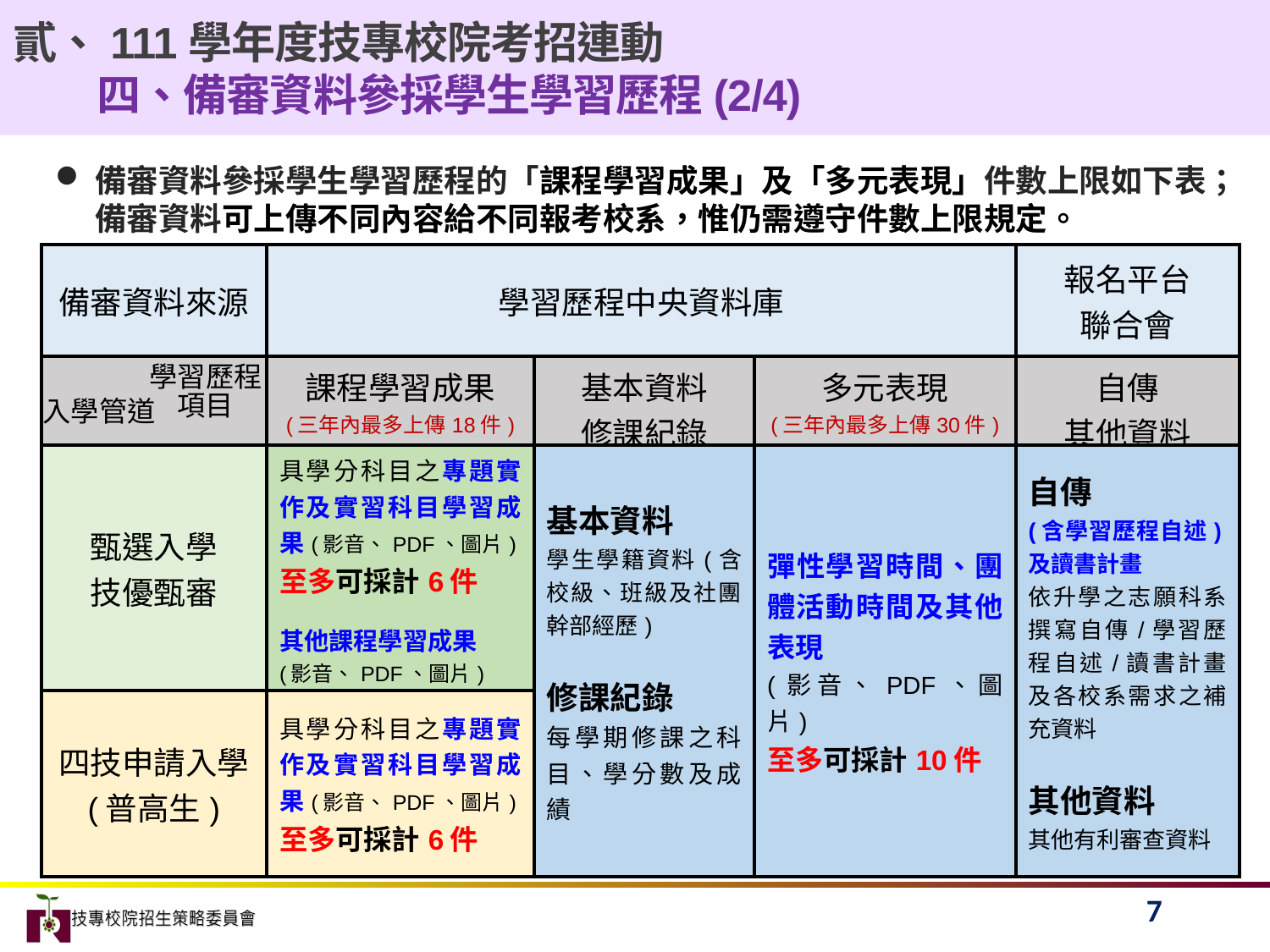

貳、111學年度技專校院考招連動
        四、備審資料參採學生學習歷程(2/4)
備審資料參採學生學習歷程的「課程學習成果」及「多元表現」件數上限如下表；備審資料可上傳不同內容給不同報考校系，惟仍需遵守件數上限規定。

| 備審資料來源 | 學習歷程中央資料庫 |  |  | 報名平台 聯合會 |
| --- | --- | --- | --- | --- |
|  | 課程學習成果 (三年內最多上傳18件) | 基本資料 修課紀錄 | 多元表現 (三年內最多上傳30件) | 自傳 其他資料 |
| 甄選入學 技優甄審 | 具學分科目之專題實作及實習科目學習成果(影音、PDF、圖片) 至多可採計6件 其他課程學習成果 (影音、PDF、圖片) 至多可採計3件 | 基本資料 學生學籍資料(含校級、班級及社團幹部經歷) 修課紀錄 每學期修課之科目、學分數及成績 | 彈性學習時間、團體活動時間及其他表現 (影音、PDF、圖片) 至多可採計10件 | 自傳 (含學習歷程自述)及讀書計畫 依升學之志願科系撰寫自傳/學習歷程自述/讀書計畫及各校系需求之補充資料 其他資料 其他有利審查資料 |
| 四技申請入學 (普高生) | 具學分科目之專題實作及實習科目學習成果(影音、PDF、圖片) 至多可採計6件 |  |  |  |
學習歷程
項目
入學管道